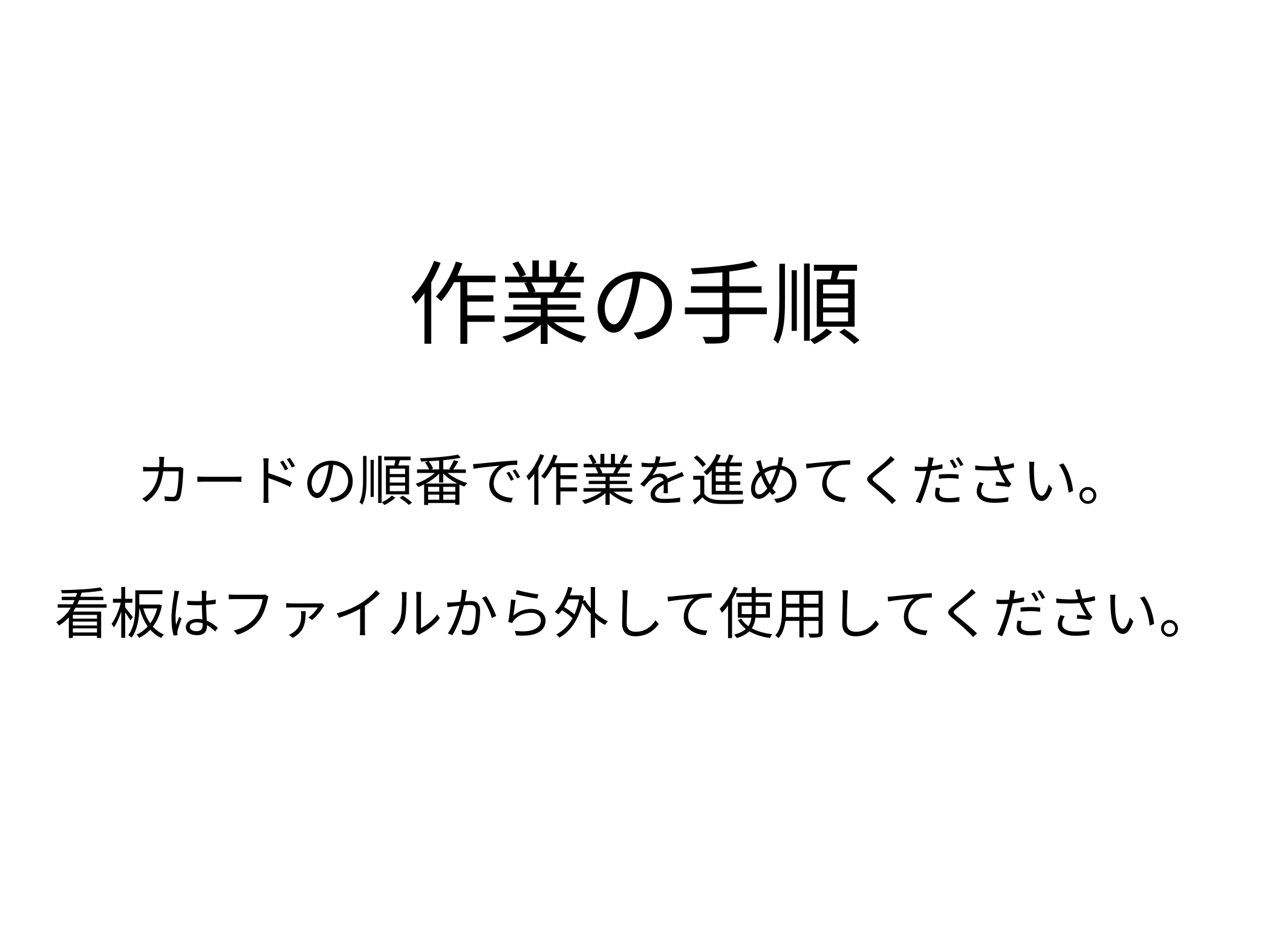

作業の手順

カードの順番で作業を進めてください。

看板はファイルから外して使用してください。